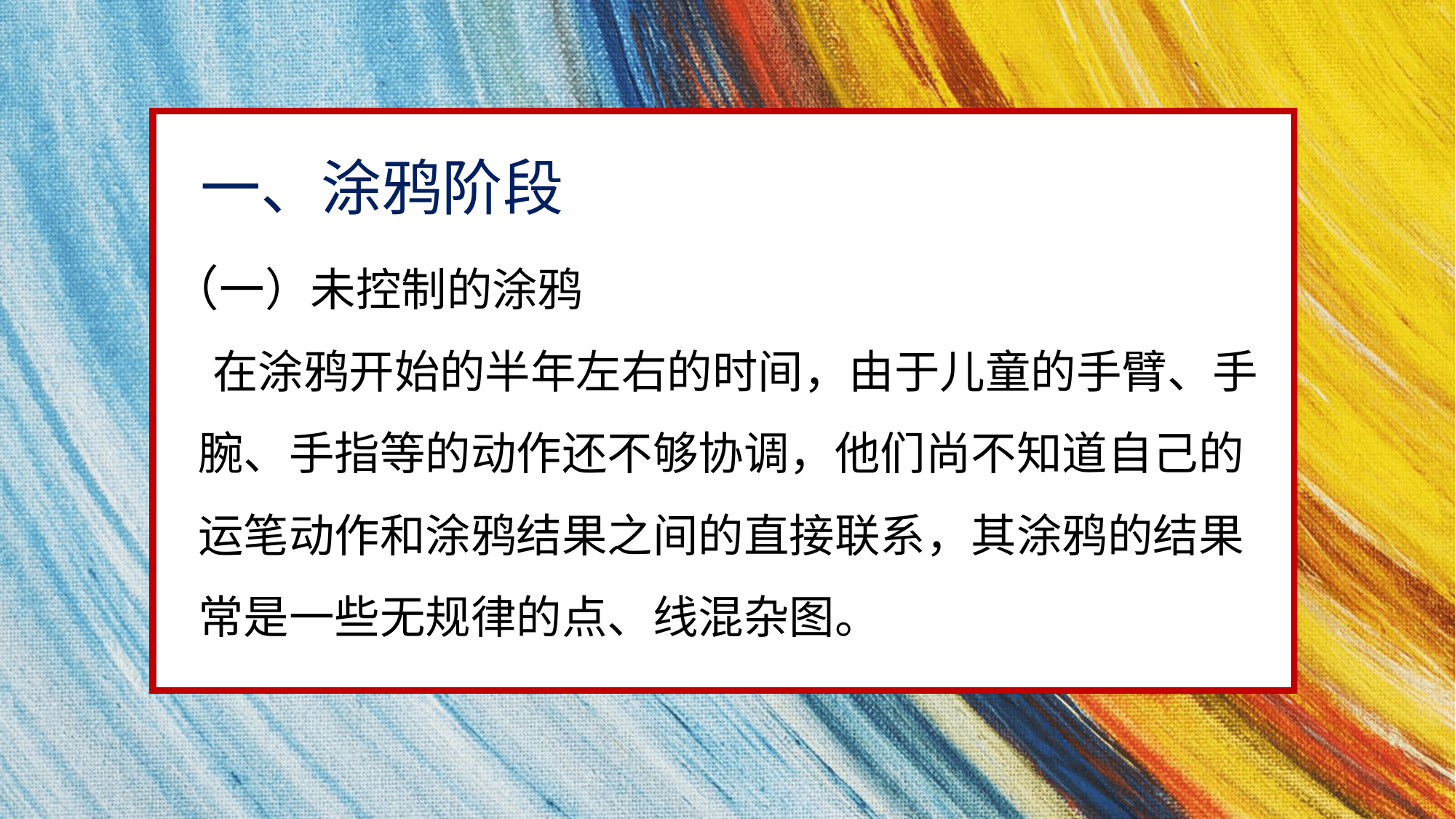

# 一、涂鸦阶段
（一）未控制的涂鸦
   在涂鸦开始的半年左右的时间，由于儿童的手臂、手腕、手指等的动作还不够协调，他们尚不知道自己的运笔动作和涂鸦结果之间的直接联系，其涂鸦的结果常是一些无规律的点、线混杂图。